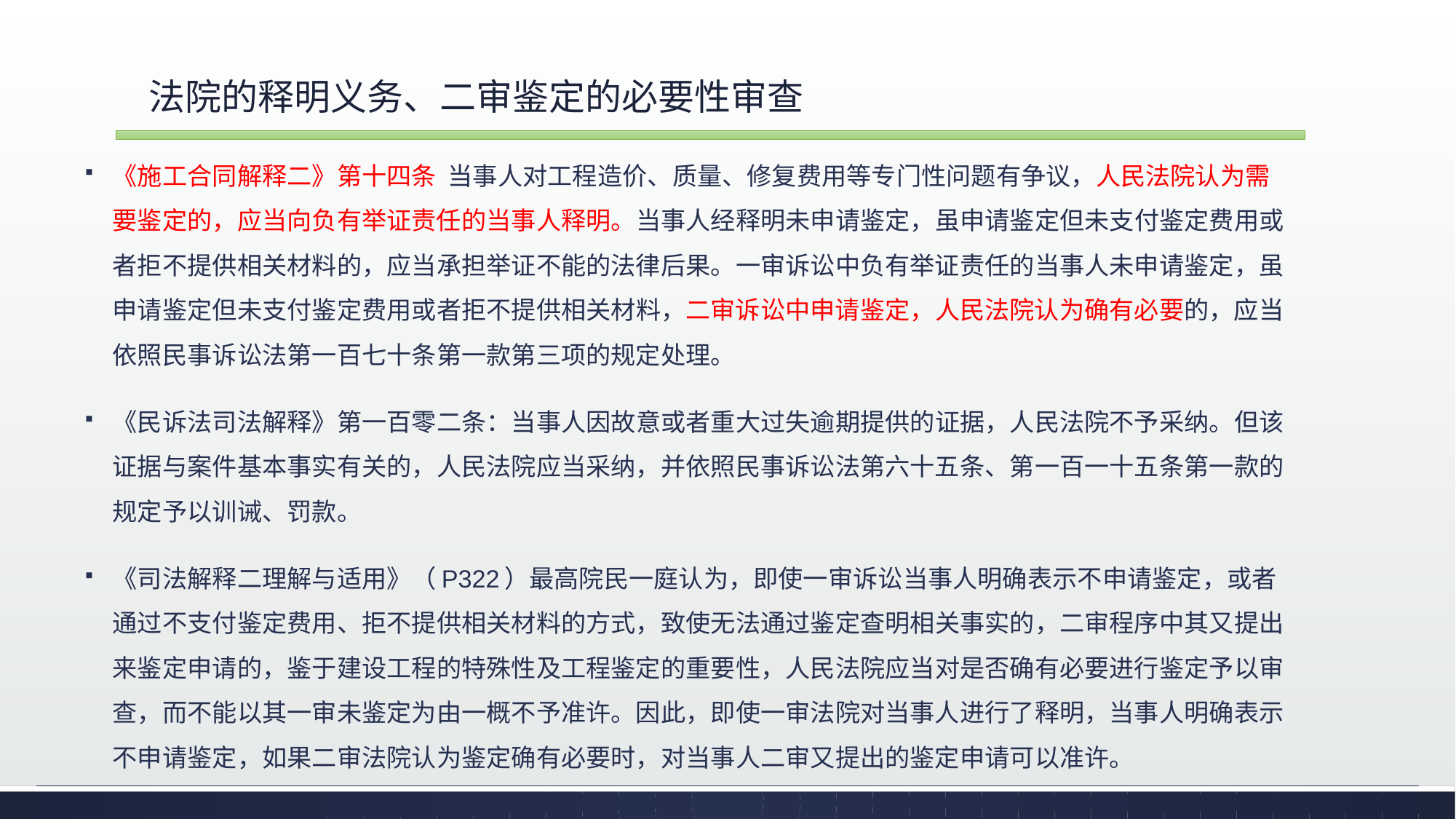

# 法院的释明义务、二审鉴定的必要性审查

《施工合同解释二》第十四条  当事人对工程造价、质量、修复费用等专门性问题有争议，人民法院认为需要鉴定的，应当向负有举证责任的当事人释明。当事人经释明未申请鉴定，虽申请鉴定但未支付鉴定费用或者拒不提供相关材料的，应当承担举证不能的法律后果。一审诉讼中负有举证责任的当事人未申请鉴定，虽申请鉴定但未支付鉴定费用或者拒不提供相关材料，二审诉讼中申请鉴定，人民法院认为确有必要的，应当依照民事诉讼法第一百七十条第一款第三项的规定处理。
《民诉法司法解释》第一百零二条：当事人因故意或者重大过失逾期提供的证据，人民法院不予采纳。但该证据与案件基本事实有关的，人民法院应当采纳，并依照民事诉讼法第六十五条、第一百一十五条第一款的规定予以训诫、罚款。
《司法解释二理解与适用》（P322）最高院民一庭认为，即使一审诉讼当事人明确表示不申请鉴定，或者通过不支付鉴定费用、拒不提供相关材料的方式，致使无法通过鉴定查明相关事实的，二审程序中其又提出来鉴定申请的，鉴于建设工程的特殊性及工程鉴定的重要性，人民法院应当对是否确有必要进行鉴定予以审查，而不能以其一审未鉴定为由一概不予准许。因此，即使一审法院对当事人进行了释明，当事人明确表示不申请鉴定，如果二审法院认为鉴定确有必要时，对当事人二审又提出的鉴定申请可以准许。